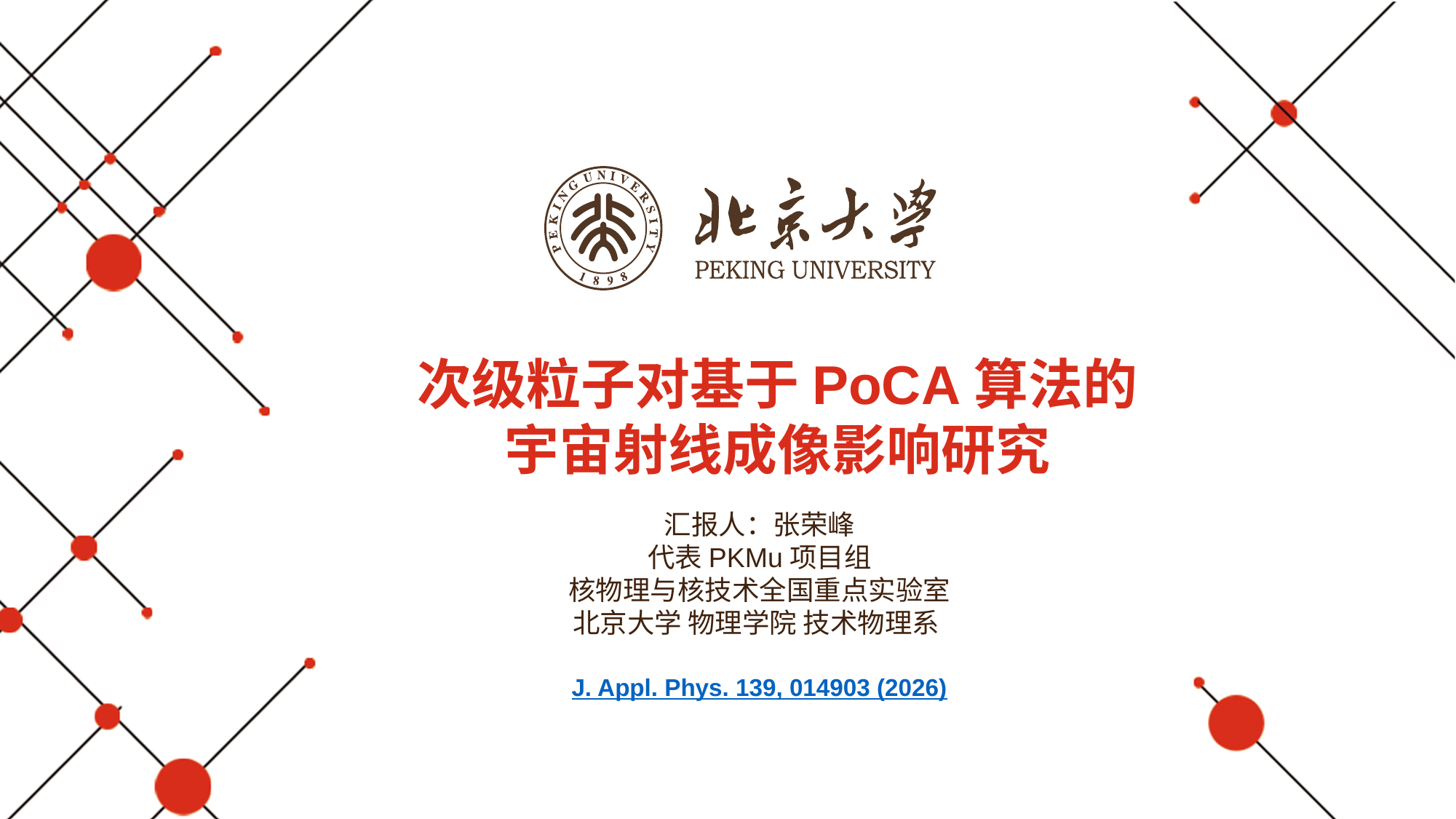

次级粒子对基于PoCA算法的
宇宙射线成像影响研究
汇报人：张荣峰
代表PKMu项目组
核物理与核技术全国重点实验室
北京大学 物理学院 技术物理系
J. Appl. Phys. 139, 014903 (2026)